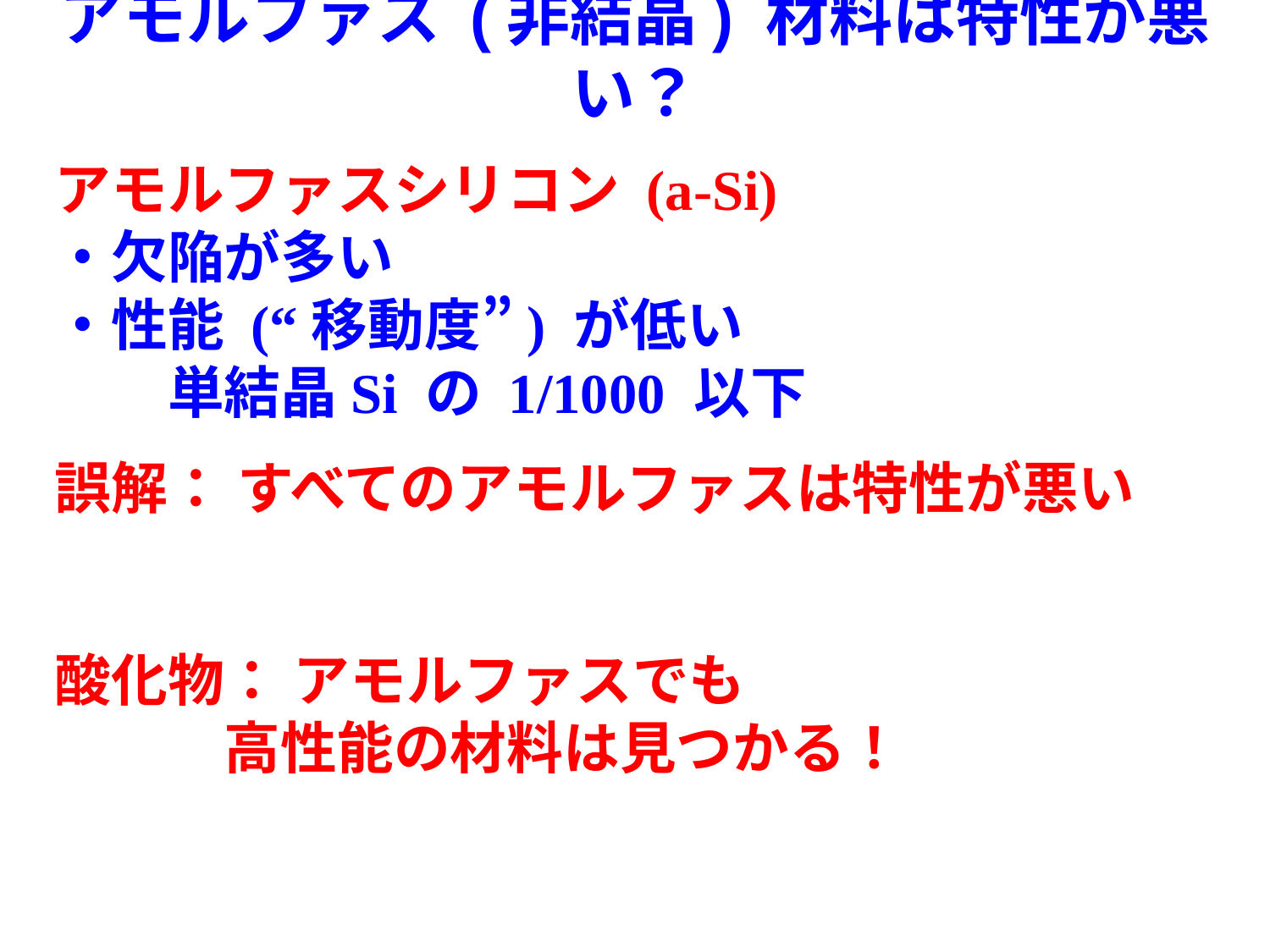

アモルファス (非結晶) 材料は特性が悪い？
アモルファスシリコン (a-Si)
・欠陥が多い
・性能 (“移動度”) が低い
　　単結晶Si の 1/1000 以下
誤解： すべてのアモルファスは特性が悪い

酸化物： アモルファスでも
　　　高性能の材料は見つかる！